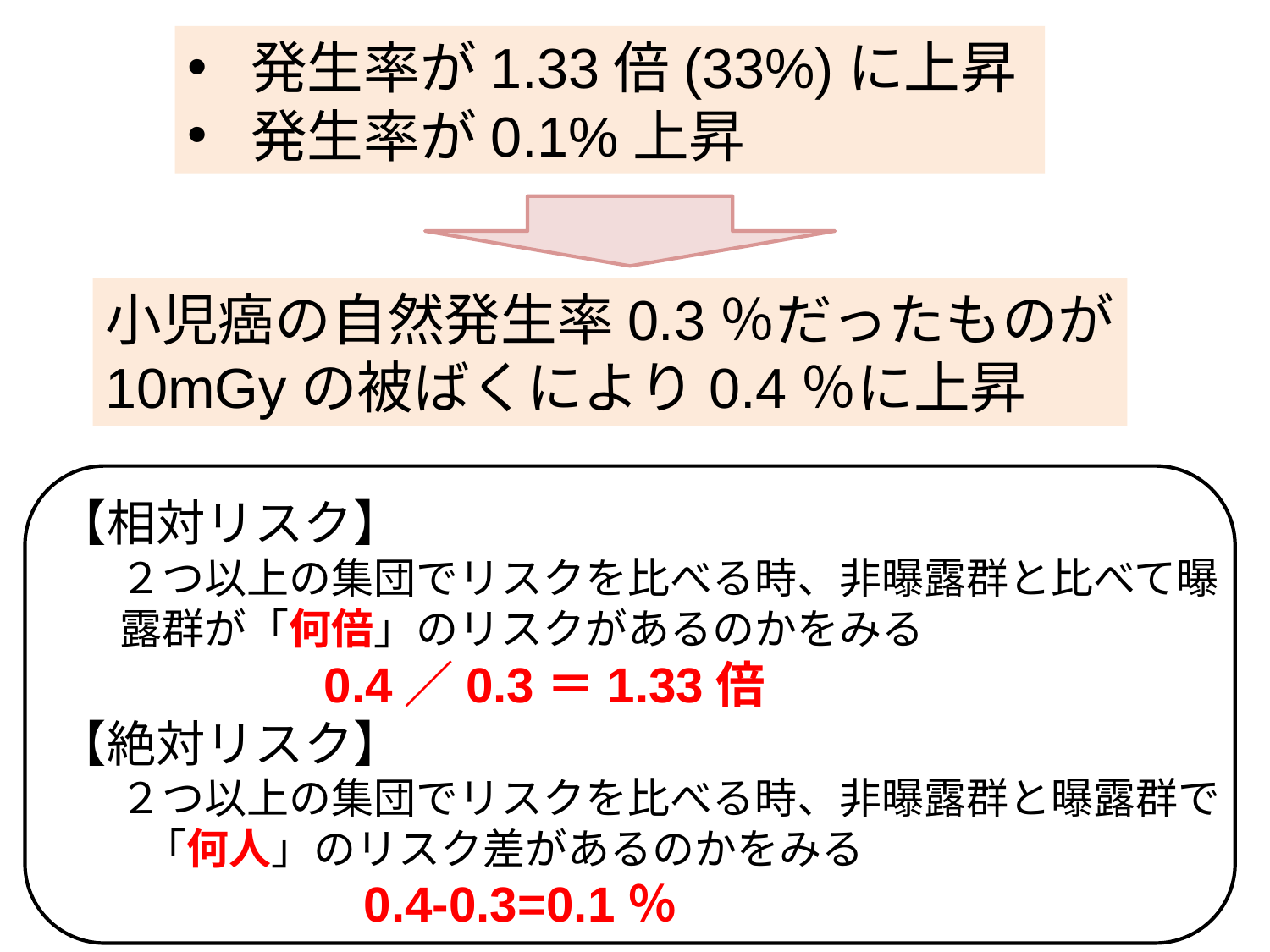

発生率が1.33倍(33%)に上昇
発生率が0.1%上昇

小児癌の自然発生率0.3％だったものが
10mGyの被ばくにより0.4％に上昇

【相対リスク】
２つ以上の集団でリスクを比べる時、非曝露群と比べて曝露群が「何倍」のリスクがあるのかをみる
　　　　0.4／0.3＝1.33倍
【絶対リスク】
２つ以上の集団でリスクを比べる時、非曝露群と曝露群で
「何人」のリスク差があるのかをみる
　　　　　　　0.4-0.3=0.1％